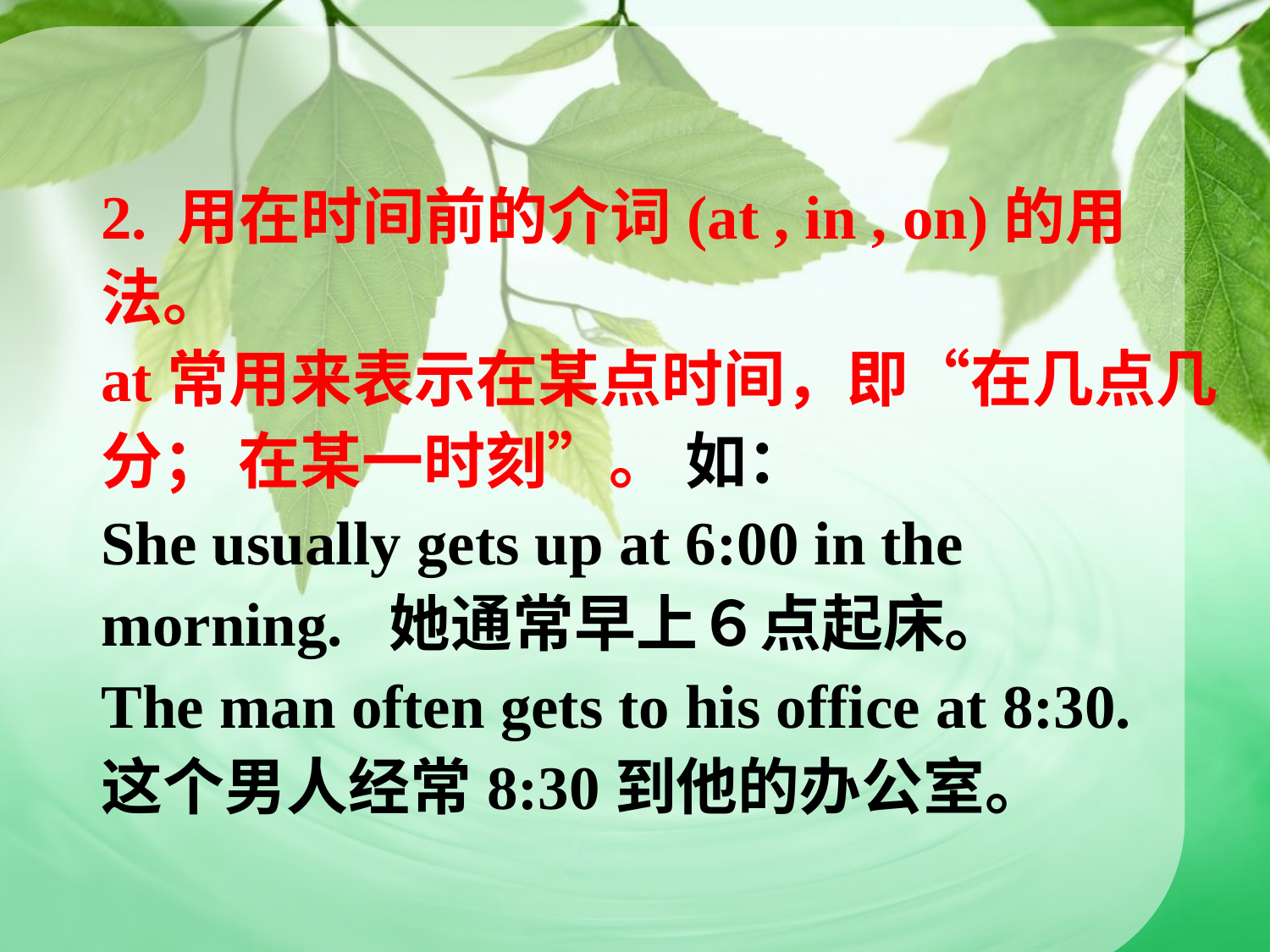

2. 用在时间前的介词(at , in , on)的用法。
at常用来表示在某点时间，即“在几点几分； 在某一时刻”。 如：
She usually gets up at 6:00 in the
morning.  她通常早上６点起床。
The man often gets to his office at 8:30.
这个男人经常8:30到他的办公室。